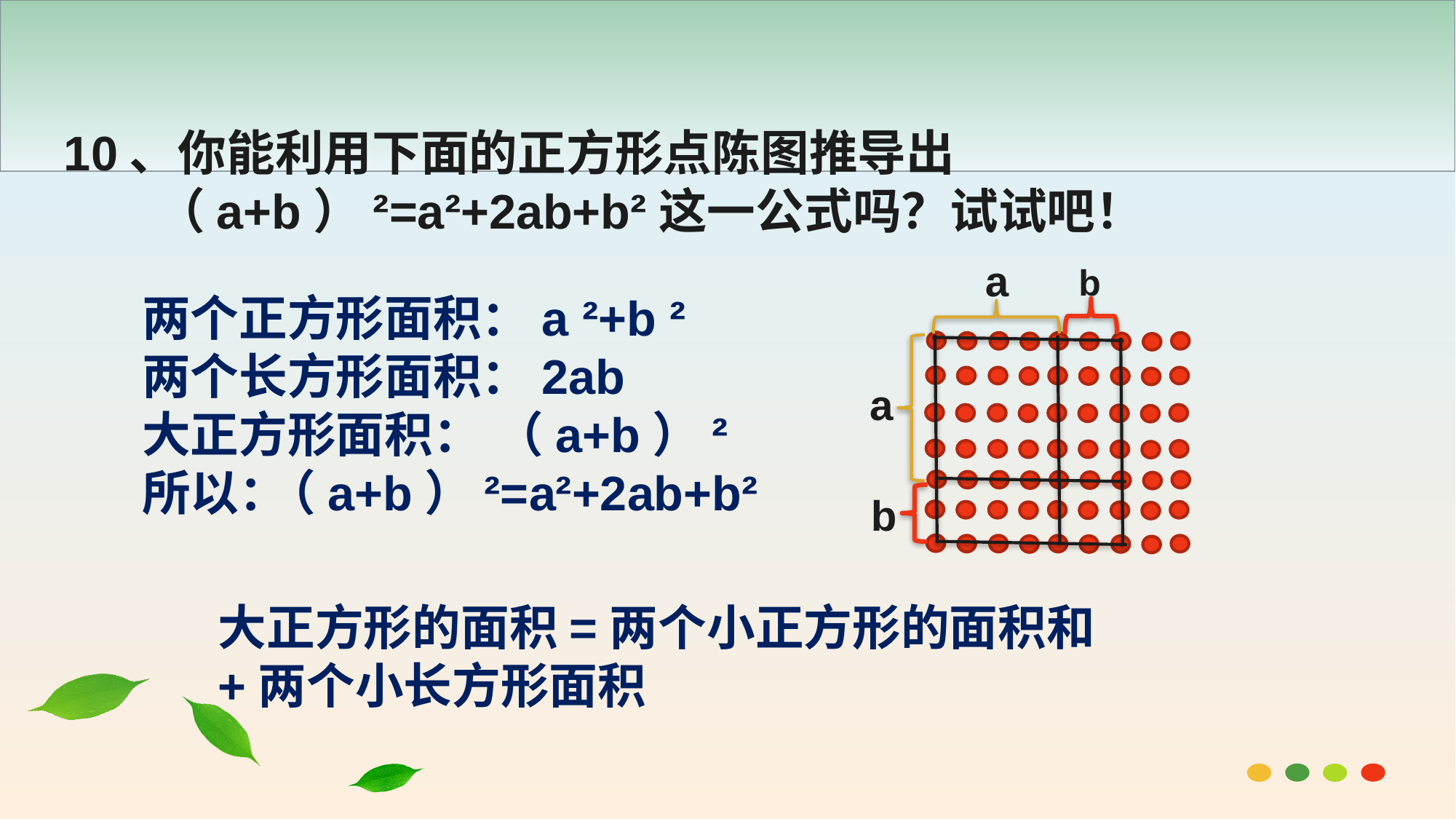

10、你能利用下面的正方形点陈图推导出
      （a+b）²=a²+2ab+b²这一公式吗？试试吧！
a
b

两个正方形面积：a ²+b ²
两个长方形面积：2ab
大正方形面积： （a+b）²
所以：

a

（a+b）²=a²+2ab+b²

b

大正方形的面积=两个小正方形的面积和+两个小长方形面积